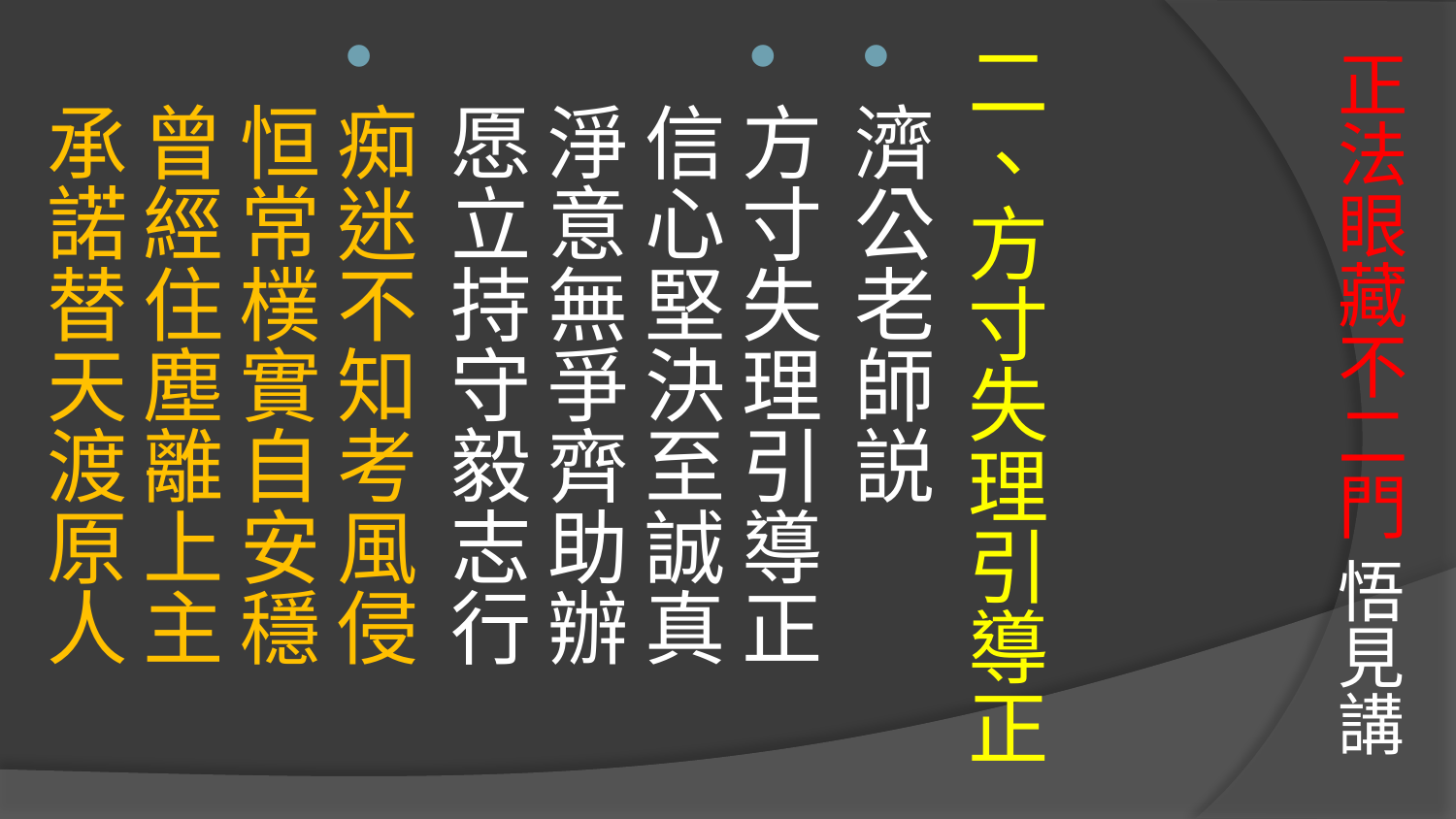

# 正法眼藏不二門 悟見講
二、方寸失理引導正
濟公老師説
方寸失理引導正　信心堅決至誠真
淨意無爭齊助辦　愿立持守毅志行
痴迷不知考風侵　恒常樸實自安穩
曾經住塵離上主　承諾替天渡原人